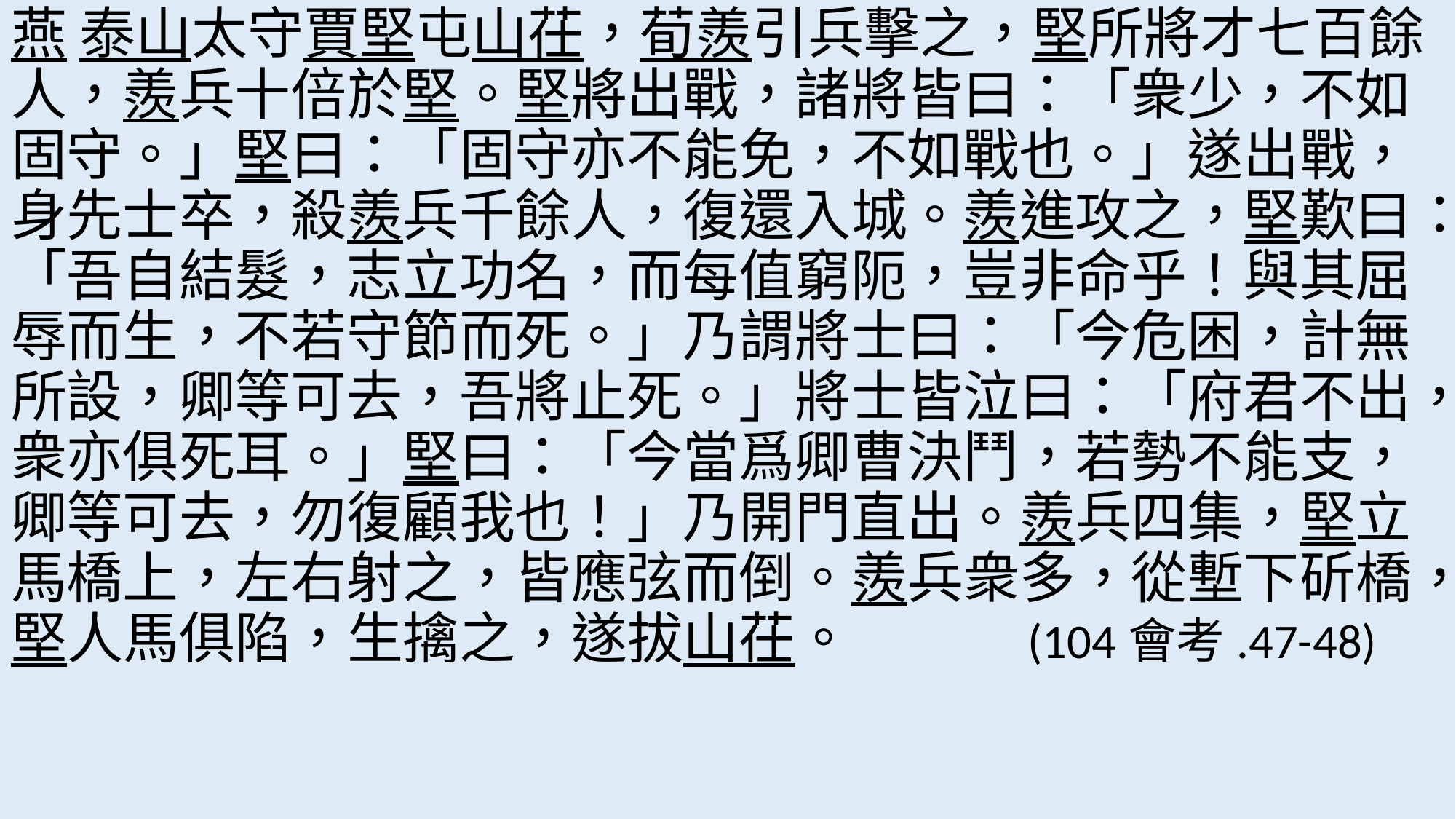

燕 泰山太守賈堅屯山茌，荀羨引兵擊之，堅所將才七百餘人，羨兵十倍於堅。堅將出戰，諸將皆曰：「衆少，不如固守。」堅曰：「固守亦不能免，不如戰也。」遂出戰，身先士卒，殺羨兵千餘人，復還入城。羨進攻之，堅歎曰：「吾自結髮，志立功名，而每值窮阨，豈非命乎！與其屈辱而生，不若守節而死。」乃謂將士曰：「今危困，計無所設，卿等可去，吾將止死。」將士皆泣曰：「府君不出，衆亦俱死耳。」堅曰：「今當爲卿曹決鬥，若勢不能支，卿等可去，勿復顧我也！」乃開門直出。羨兵四集，堅立馬橋上，左右射之，皆應弦而倒。羨兵衆多，從塹下斫橋，堅人馬俱陷，生擒之，遂拔山茌。             (104會考.47-48)